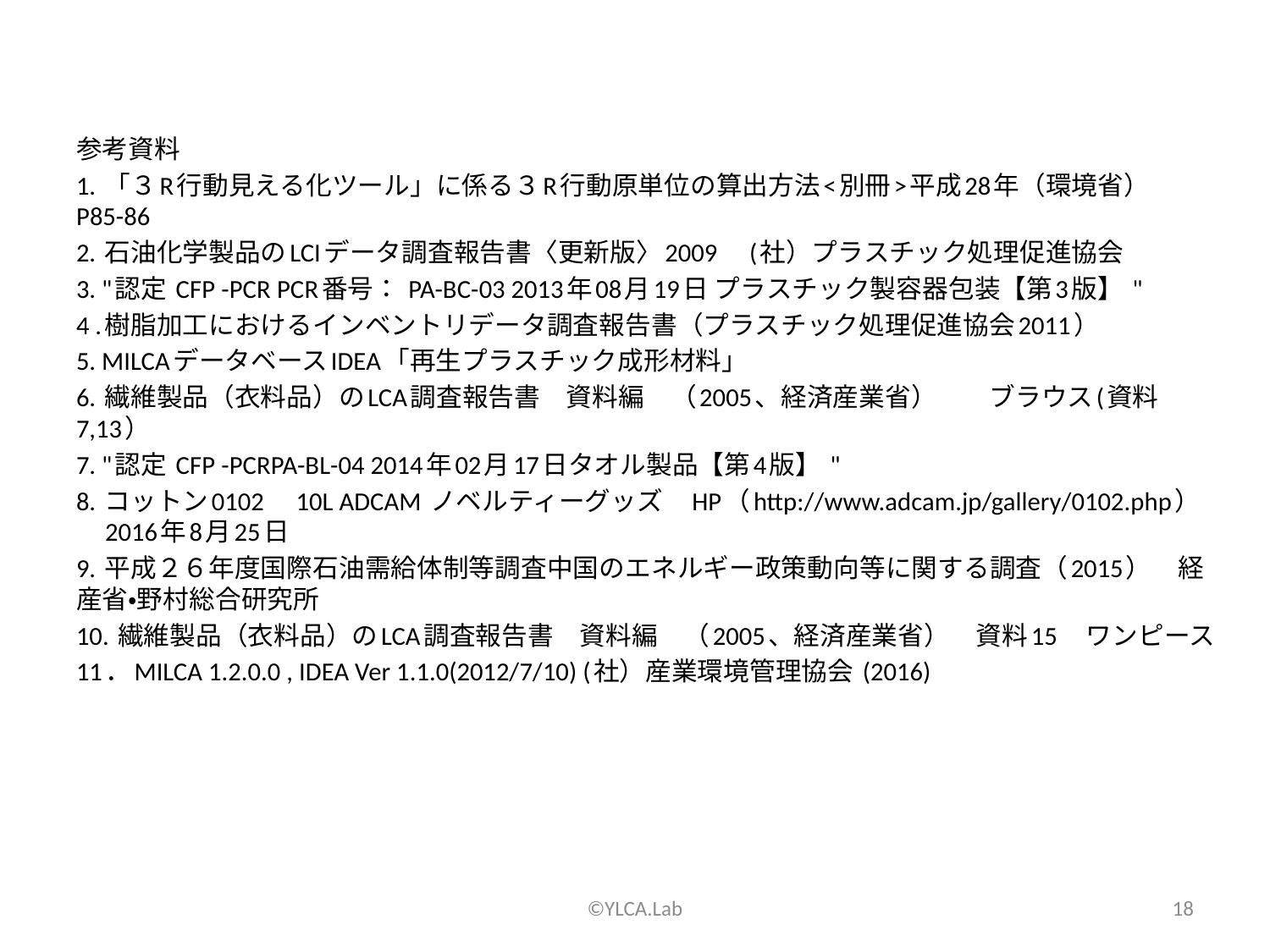

参考資料
1. 「３R行動見える化ツール」に係る３R行動原単位の算出方法<別冊>平成28年（環境省）　P85-86
2. 石油化学製品のLCIデータ調査報告書〈更新版〉2009　(社）プラスチック処理促進協会
3. "認定 CFP -PCR PCR番号： PA-BC-03 2013年08月19日 プラスチック製容器包装【第3版】 "
4 .樹脂加工におけるインベントリデータ調査報告書（プラスチック処理促進協会2011）
5. MILCAデータベースIDEA「再生プラスチック成形材料」
6. 繊維製品（衣料品）のLCA調査報告書　資料編　（2005、経済産業省）　　ブラウス(資料7,13）
7. "認定 CFP -PCRPA-BL-04 2014年02月17日タオル製品【第4版】 "
8. コットン0102　10L ADCAM ノベルティーグッズ　HP（http://www.adcam.jp/gallery/0102.php）　2016年8月25日
9. 平成２６年度国際石油需給体制等調査中国のエネルギー政策動向等に関する調査（2015）　経産省・野村総合研究所
10. 繊維製品（衣料品）のLCA調査報告書　資料編　（2005、経済産業省）　資料15　ワンピース
11．MILCA 1.2.0.0 , IDEA Ver 1.1.0(2012/7/10) (社）産業環境管理協会 (2016)

©YLCA.Lab
18